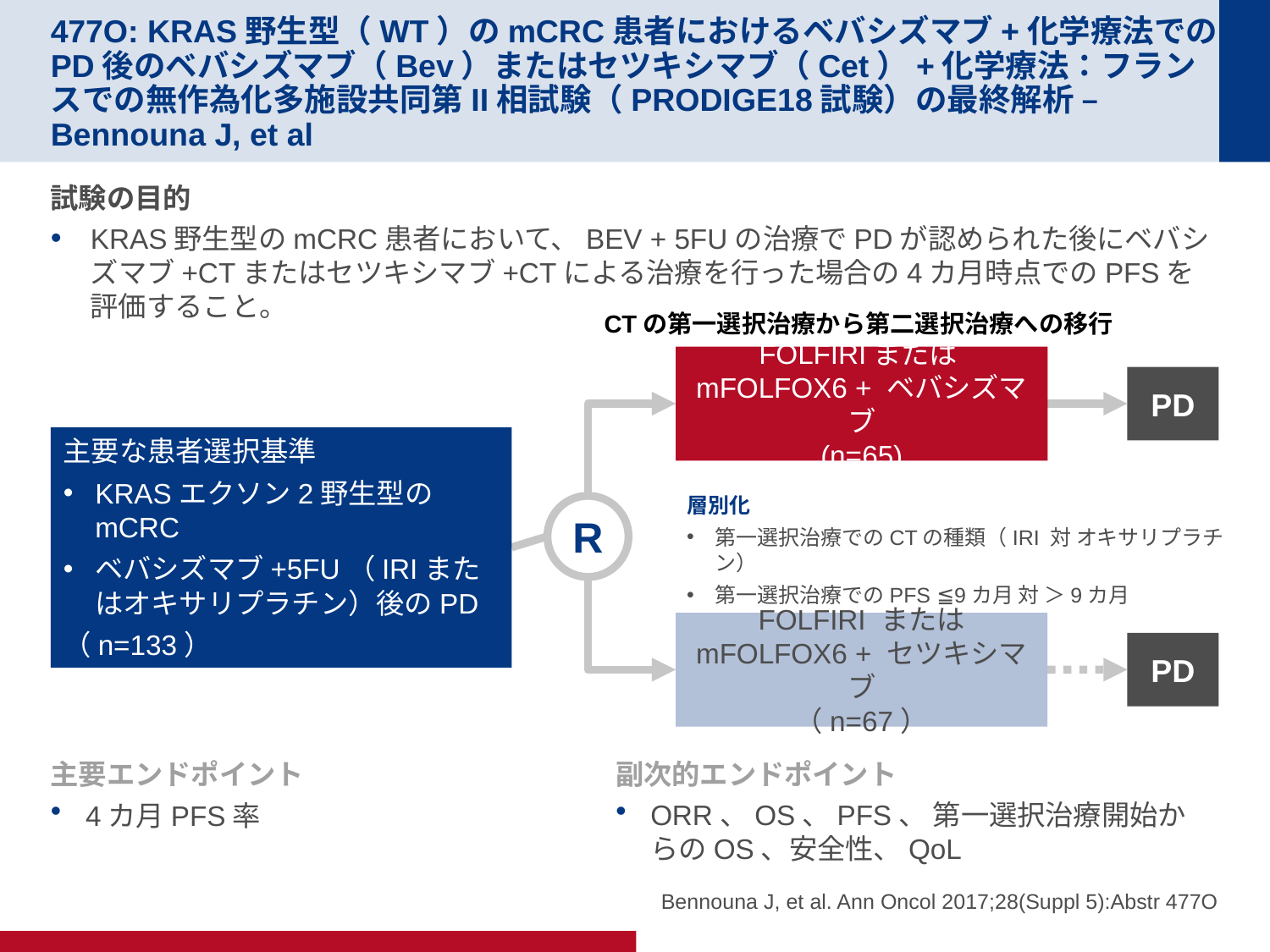

# 477O: KRAS野生型（WT）のmCRC患者におけるベバシズマブ+化学療法でのPD後のベバシズマブ（Bev）またはセツキシマブ（Cet）+化学療法：フランスでの無作為化多施設共同第II相試験（PRODIGE18試験）の最終解析 – Bennouna J, et al
試験の目的
KRAS野生型のmCRC患者において、BEV + 5FUの治療でPDが認められた後にベバシズマブ+CTまたはセツキシマブ+CTによる治療を行った場合の4カ月時点でのPFSを評価すること。

CTの第一選択治療から第二選択治療への移行
FOLFIRIまたはmFOLFOX6 + ベバシズマブ
(n=65)
PD
主要な患者選択基準
KRASエクソン2野生型のmCRC
ベバシズマブ+5FU（IRIまたはオキサリプラチン）後のPD
（n=133）
層別化
第一選択治療でのCTの種類（IRI 対 オキサリプラチン）
第一選択治療でのPFS ≦9カ月 対 ＞9カ月
R
FOLFIRI または mFOLFOX6 + セツキシマブ
（n=67）
PD
主要エンドポイント
4カ月PFS率
副次的エンドポイント
ORR、OS、PFS、 第一選択治療開始からのOS、安全性、QoL
Bennouna J, et al. Ann Oncol 2017;28(Suppl 5):Abstr 477O